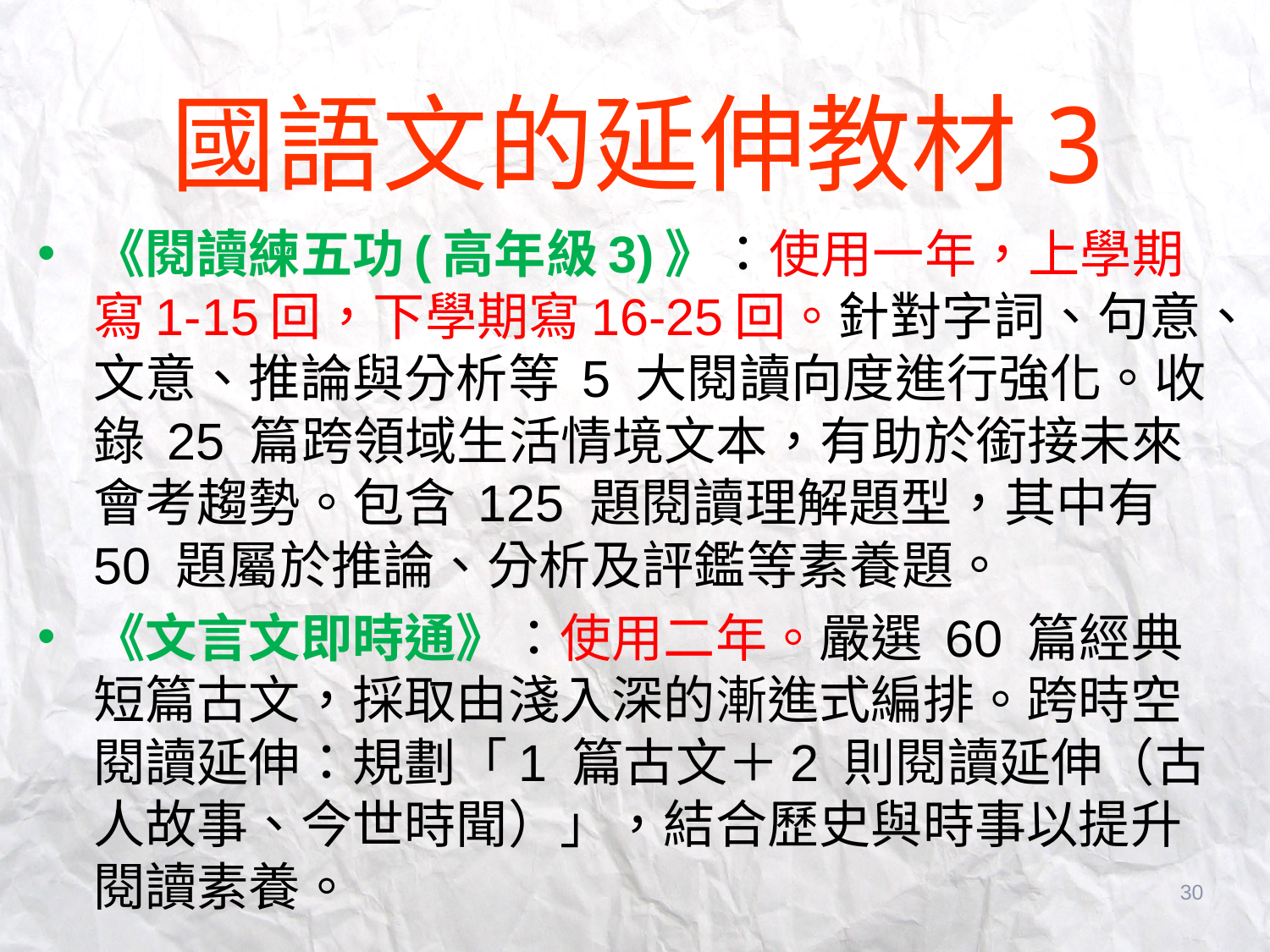

# 國語文的延伸教材3
《閱讀練五功(高年級3)》：使用一年，上學期寫1-15回，下學期寫16-25回。針對字詞、句意、文意、推論與分析等 5 大閱讀向度進行強化。收錄 25 篇跨領域生活情境文本，有助於銜接未來會考趨勢。包含 125 題閱讀理解題型，其中有 50 題屬於推論、分析及評鑑等素養題。
《文言文即時通》：使用二年。嚴選 60 篇經典短篇古文，採取由淺入深的漸進式編排。跨時空閱讀延伸：規劃「1 篇古文＋2 則閱讀延伸（古人故事、今世時聞）」，結合歷史與時事以提升閱讀素養。
30